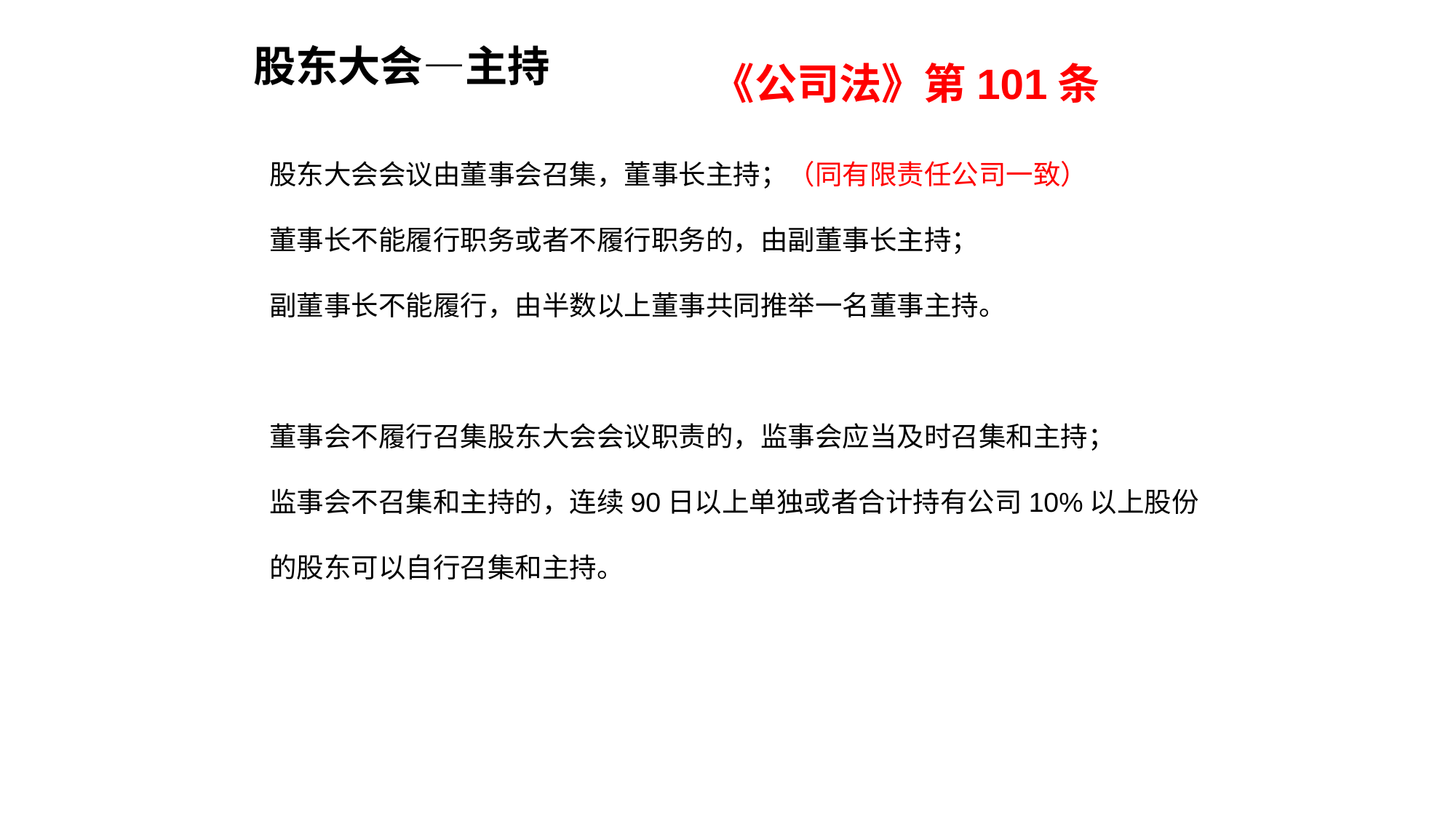

股东大会—主持
《公司法》第101条
股东大会会议由董事会召集，董事长主持；（同有限责任公司一致）
董事长不能履行职务或者不履行职务的，由副董事长主持；
副董事长不能履行，由半数以上董事共同推举一名董事主持。
　　
董事会不履行召集股东大会会议职责的，监事会应当及时召集和主持；
监事会不召集和主持的，连续90日以上单独或者合计持有公司10%以上股份的股东可以自行召集和主持。